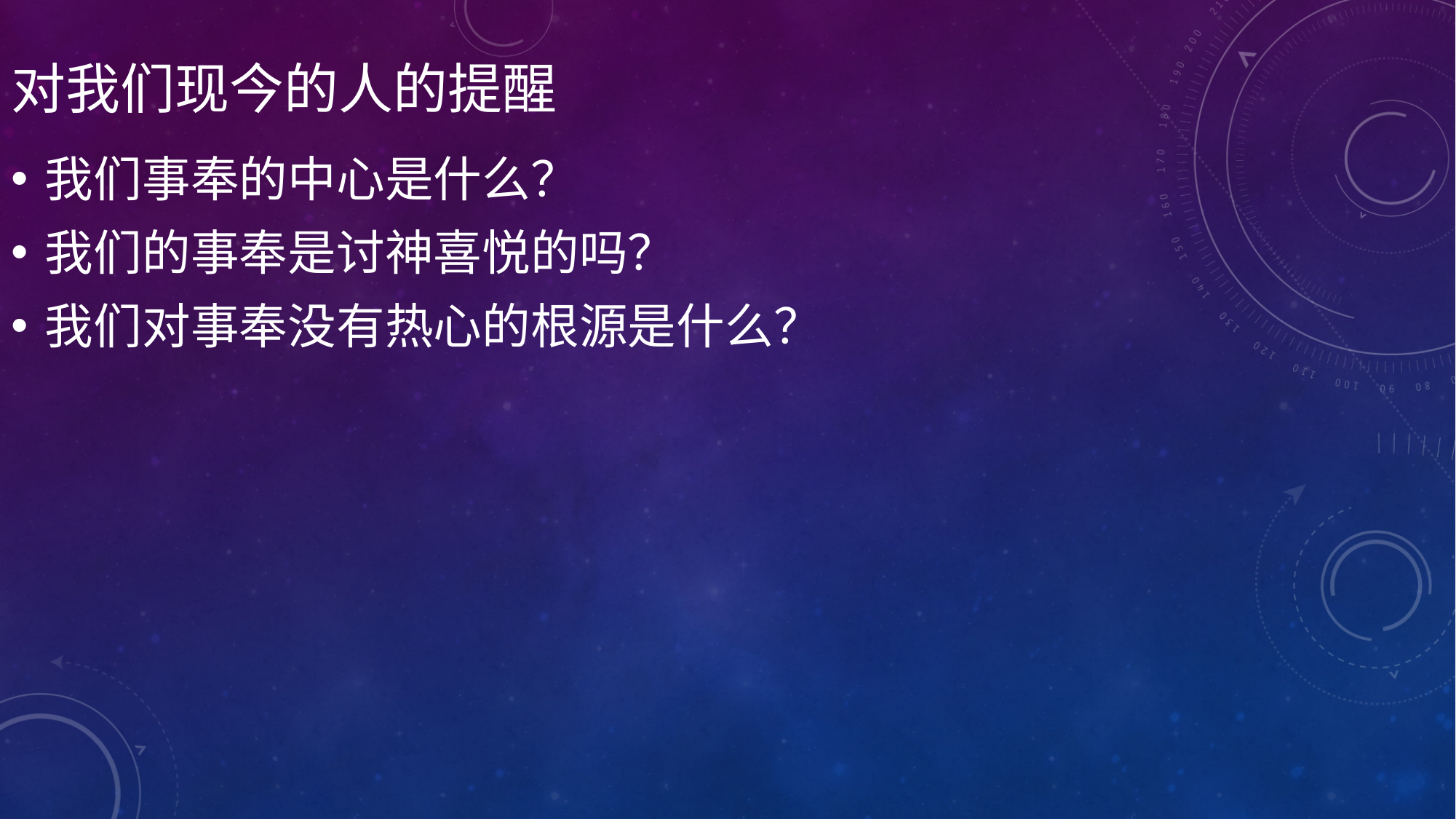

# 对我们现今的人的提醒
我们事奉的中心是什么？
我们的事奉是讨神喜悦的吗？
我们对事奉没有热心的根源是什么？